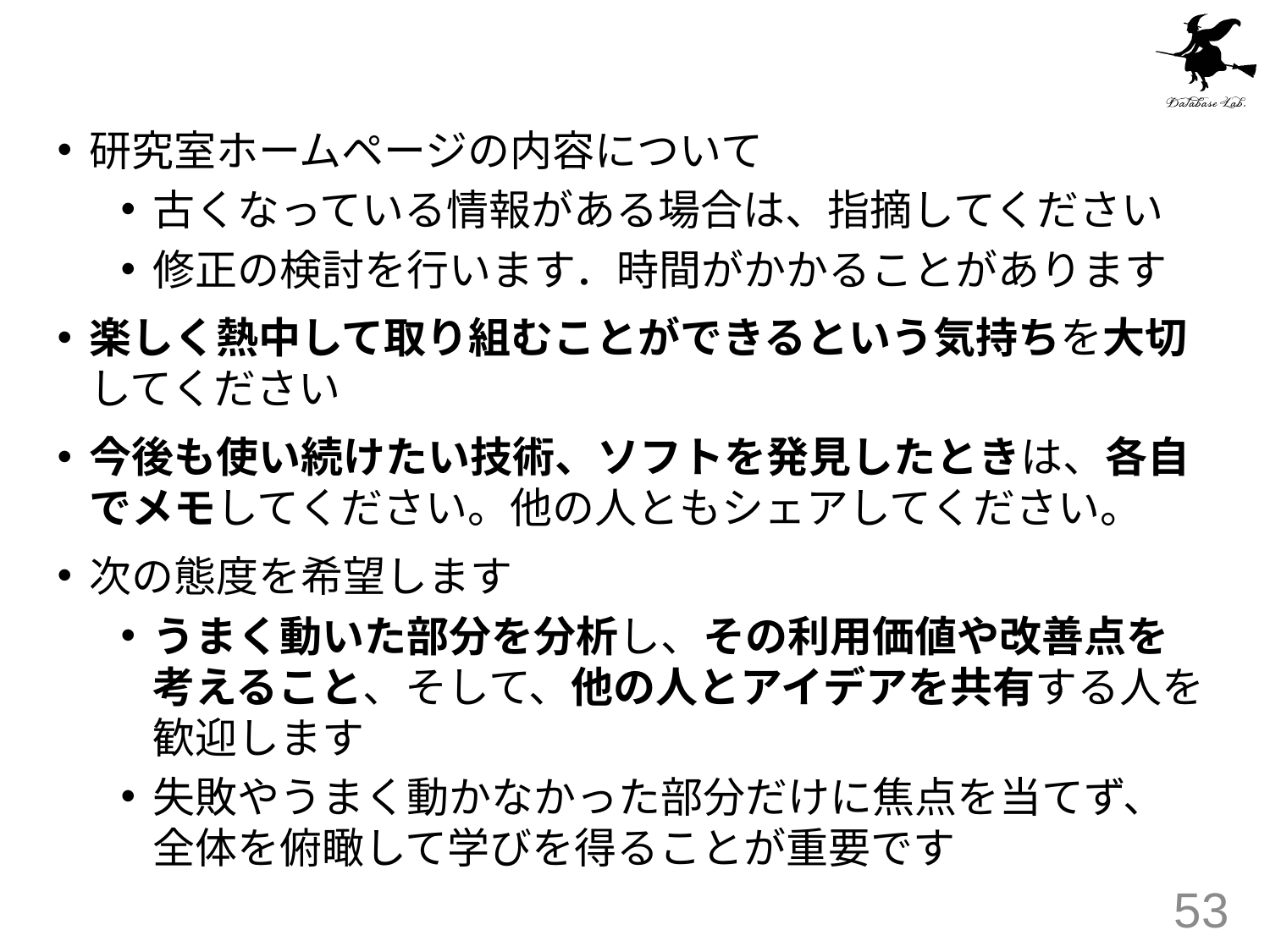

#
研究室ホームページの内容について
古くなっている情報がある場合は、指摘してください
修正の検討を行います．時間がかかることがあります
楽しく熱中して取り組むことができるという気持ちを大切してください
今後も使い続けたい技術、ソフトを発見したときは、各自でメモしてください。他の人ともシェアしてください。
次の態度を希望します
うまく動いた部分を分析し、その利用価値や改善点を考えること、そして、他の人とアイデアを共有する人を歓迎します
失敗やうまく動かなかった部分だけに焦点を当てず、全体を俯瞰して学びを得ることが重要です

53